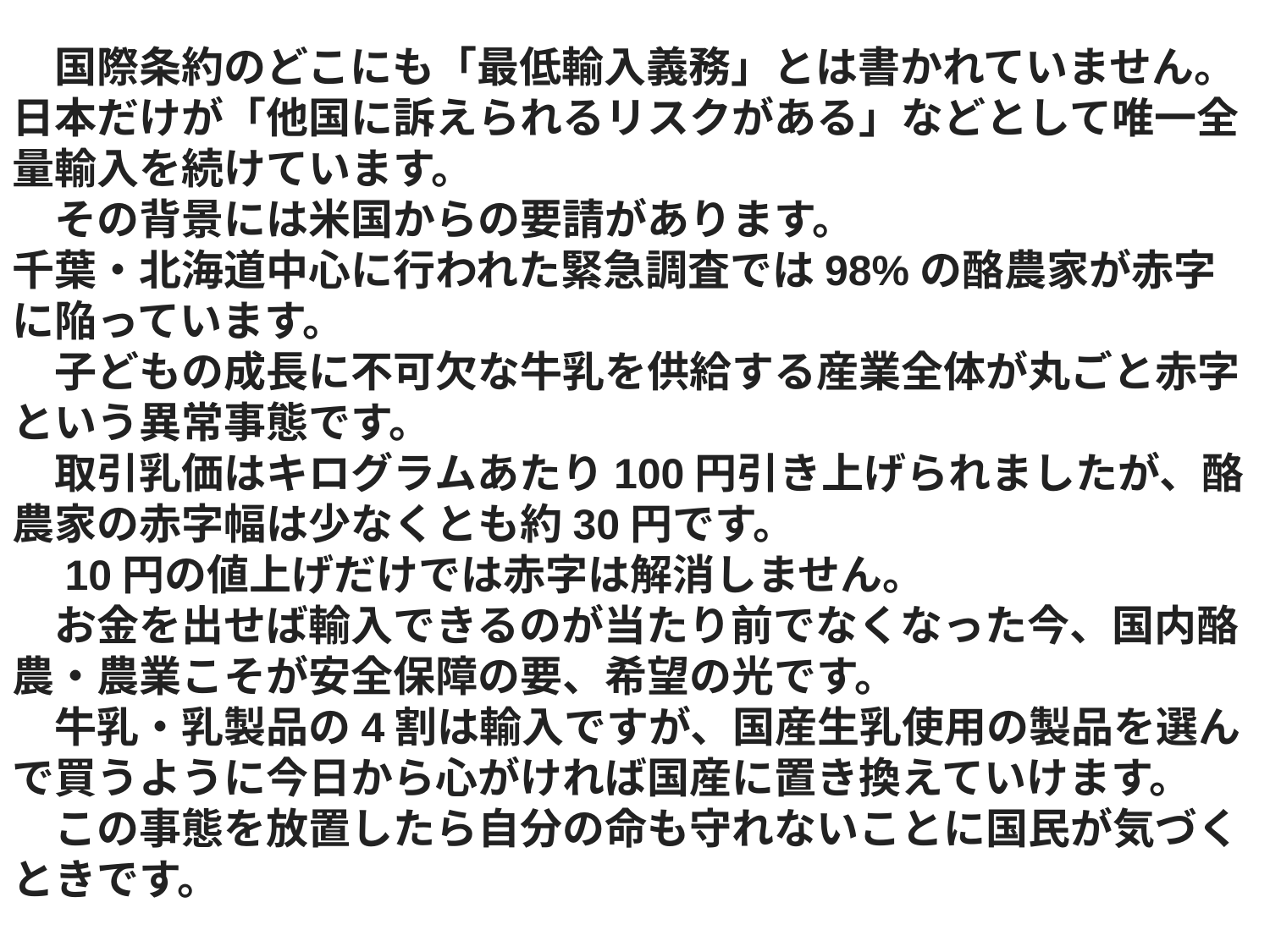

国際条約のどこにも「最低輸入義務」とは書かれていません。
日本だけが「他国に訴えられるリスクがある」などとして唯一全量輸入を続けています。
　その背景には米国からの要請があります。
千葉・北海道中心に行われた緊急調査では98%の酪農家が赤字に陥っています。
　子どもの成長に不可欠な牛乳を供給する産業全体が丸ごと赤字という異常事態です。
　取引乳価はキログラムあたり100円引き上げられましたが、酪農家の赤字幅は少なくとも約30円です。
　10円の値上げだけでは赤字は解消しません。
　お金を出せば輸入できるのが当たり前でなくなった今、国内酪農・農業こそが安全保障の要、希望の光です。
　牛乳・乳製品の4割は輸入ですが、国産生乳使用の製品を選んで買うように今日から心がければ国産に置き換えていけます。
　この事態を放置したら自分の命も守れないことに国民が気づくときです。